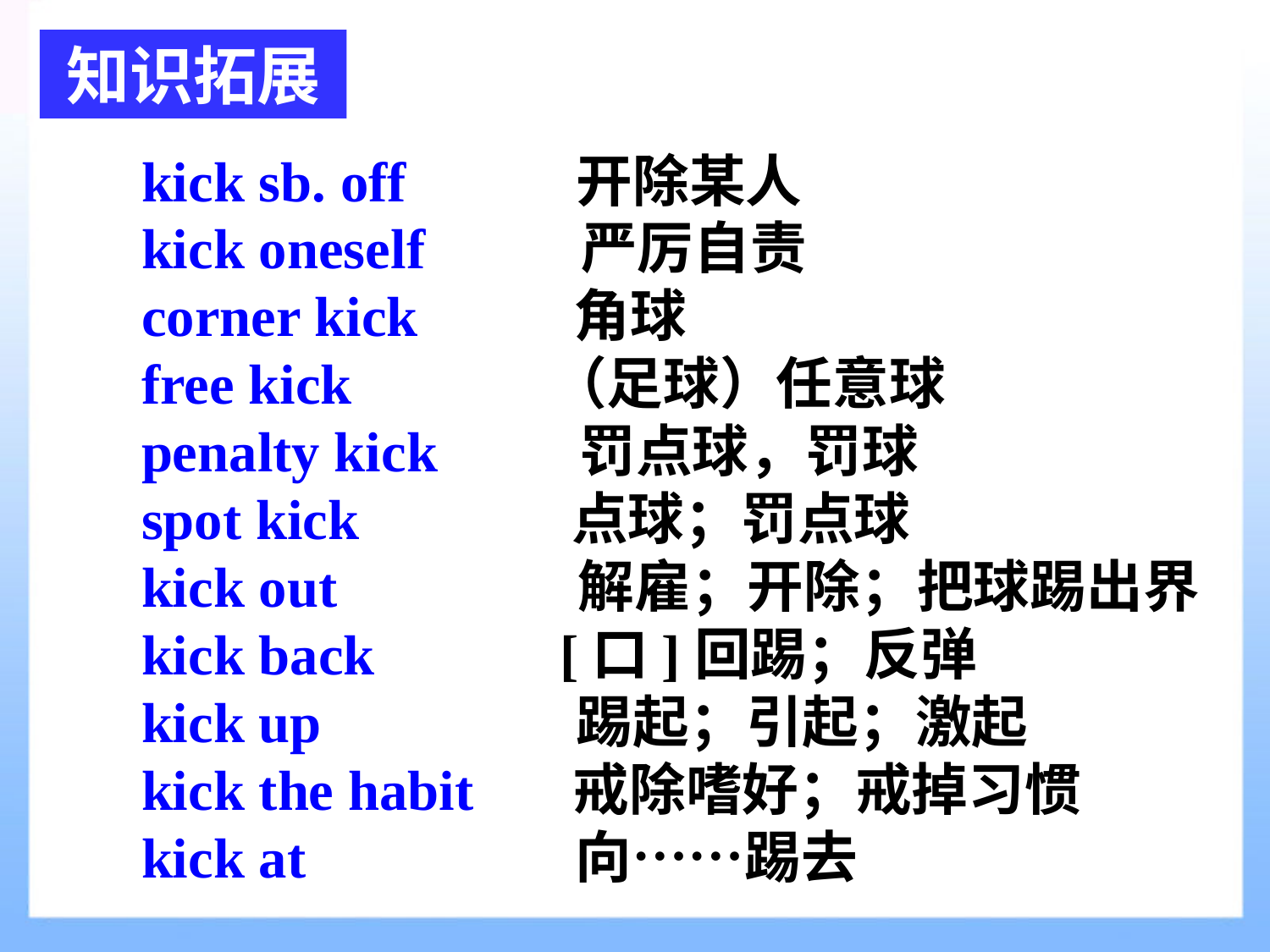

知识拓展
kick sb. off           开除某人
kick oneself          严厉自责
corner kick          角球
free kick             （足球）任意球
penalty kick         罚点球，罚球
spot kick              点球；罚点球
kick out                解雇；开除；把球踢出界
kick back             [口]回踢；反弹
kick up                 踢起；引起；激起
kick the habit      戒除嗜好；戒掉习惯
kick at                  向……踢去